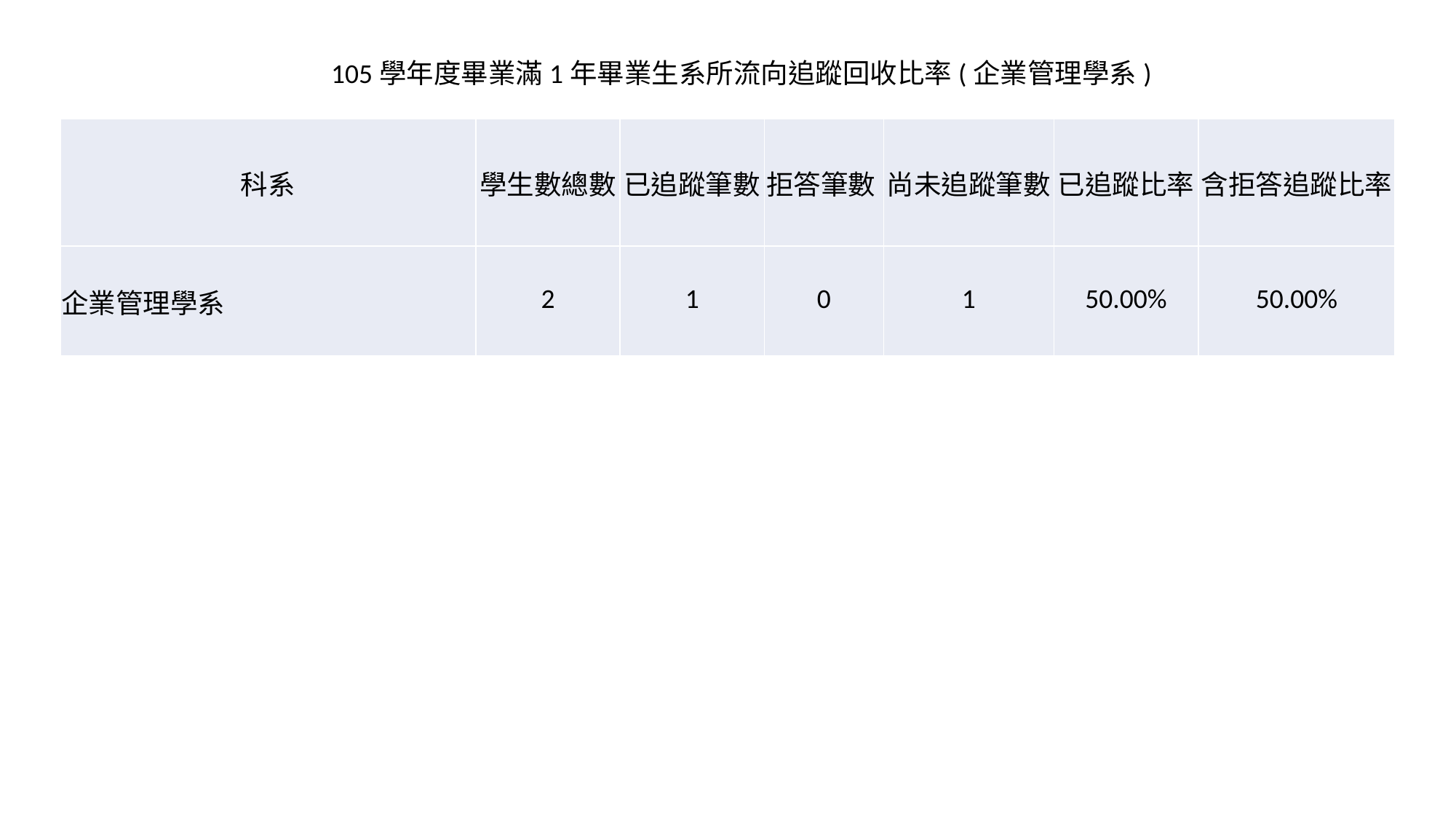

105學年度畢業滿1年畢業生系所流向追蹤回收比率(企業管理學系)
| 科系 | 學生數總數 | 已追蹤筆數 | 拒答筆數 | 尚未追蹤筆數 | 已追蹤比率 | 含拒答追蹤比率 |
| --- | --- | --- | --- | --- | --- | --- |
| 企業管理學系 | 2 | 1 | 0 | 1 | 50.00% | 50.00% |